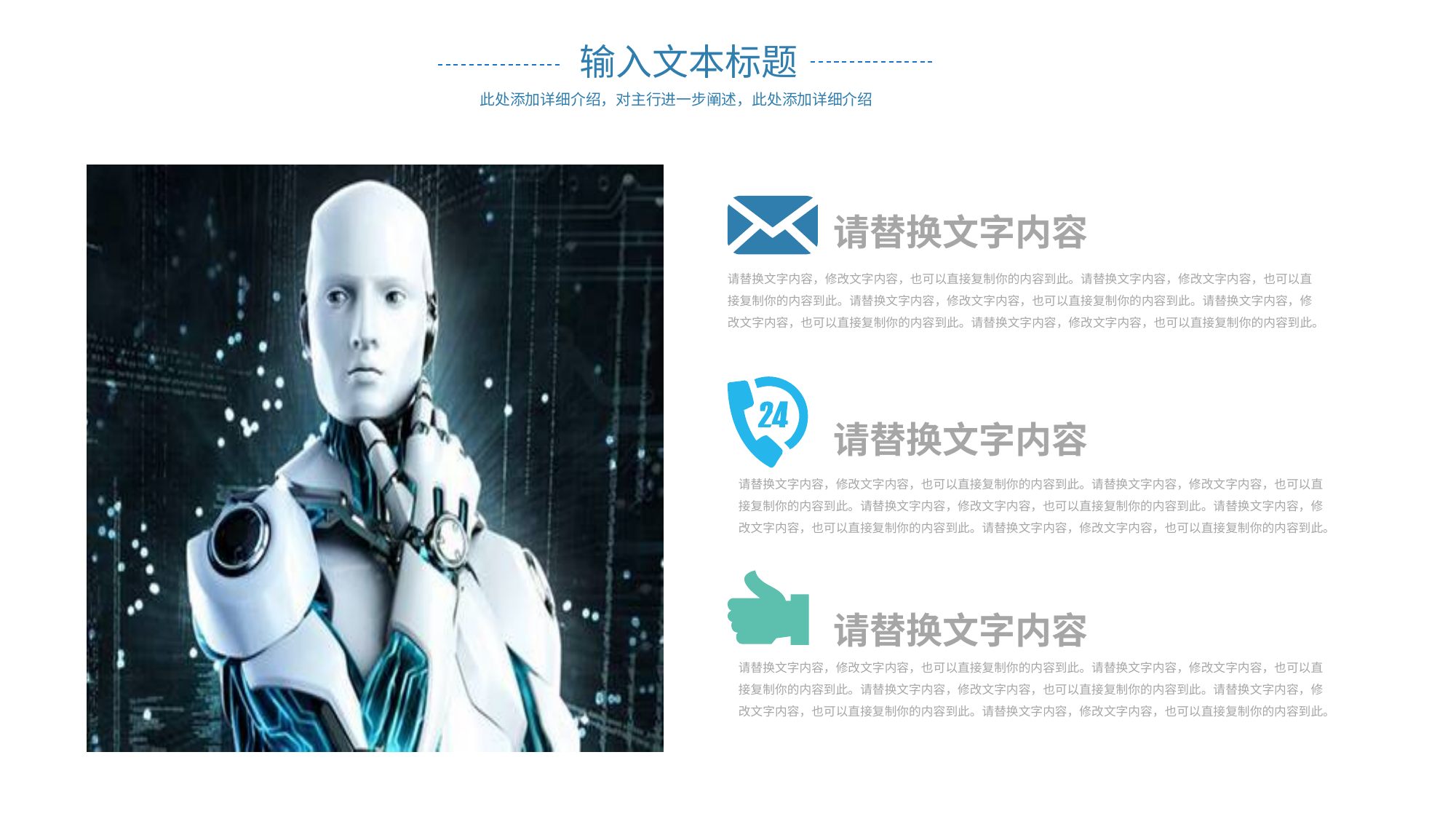

输入文本标题
此处添加详细介绍，对主行进一步阐述，此处添加详细介绍

请替换文字内容
请替换文字内容，修改文字内容，也可以直接复制你的内容到此。请替换文字内容，修改文字内容，也可以直接复制你的内容到此。请替换文字内容，修改文字内容，也可以直接复制你的内容到此。请替换文字内容，修改文字内容，也可以直接复制你的内容到此。请替换文字内容，修改文字内容，也可以直接复制你的内容到此。

请替换文字内容
请替换文字内容，修改文字内容，也可以直接复制你的内容到此。请替换文字内容，修改文字内容，也可以直接复制你的内容到此。请替换文字内容，修改文字内容，也可以直接复制你的内容到此。请替换文字内容，修改文字内容，也可以直接复制你的内容到此。请替换文字内容，修改文字内容，也可以直接复制你的内容到此。

请替换文字内容
请替换文字内容，修改文字内容，也可以直接复制你的内容到此。请替换文字内容，修改文字内容，也可以直接复制你的内容到此。请替换文字内容，修改文字内容，也可以直接复制你的内容到此。请替换文字内容，修改文字内容，也可以直接复制你的内容到此。请替换文字内容，修改文字内容，也可以直接复制你的内容到此。